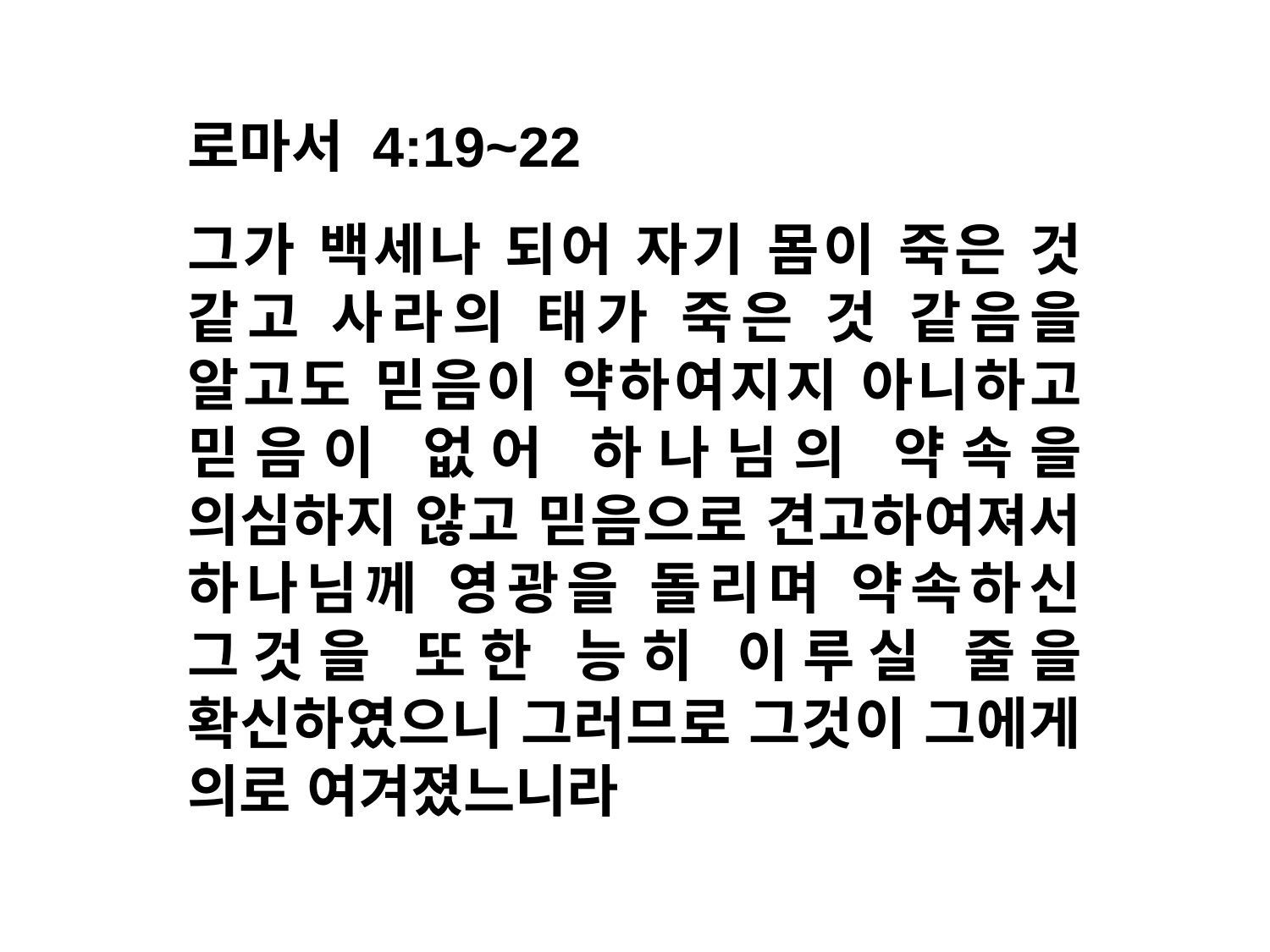

로마서 4:19~22
그가 백세나 되어 자기 몸이 죽은 것 같고 사라의 태가 죽은 것 같음을 알고도 믿음이 약하여지지 아니하고 믿음이 없어 하나님의 약속을 의심하지 않고 믿음으로 견고하여져서 하나님께 영광을 돌리며 약속하신 그것을 또한 능히 이루실 줄을 확신하였으니 그러므로 그것이 그에게 의로 여겨졌느니라